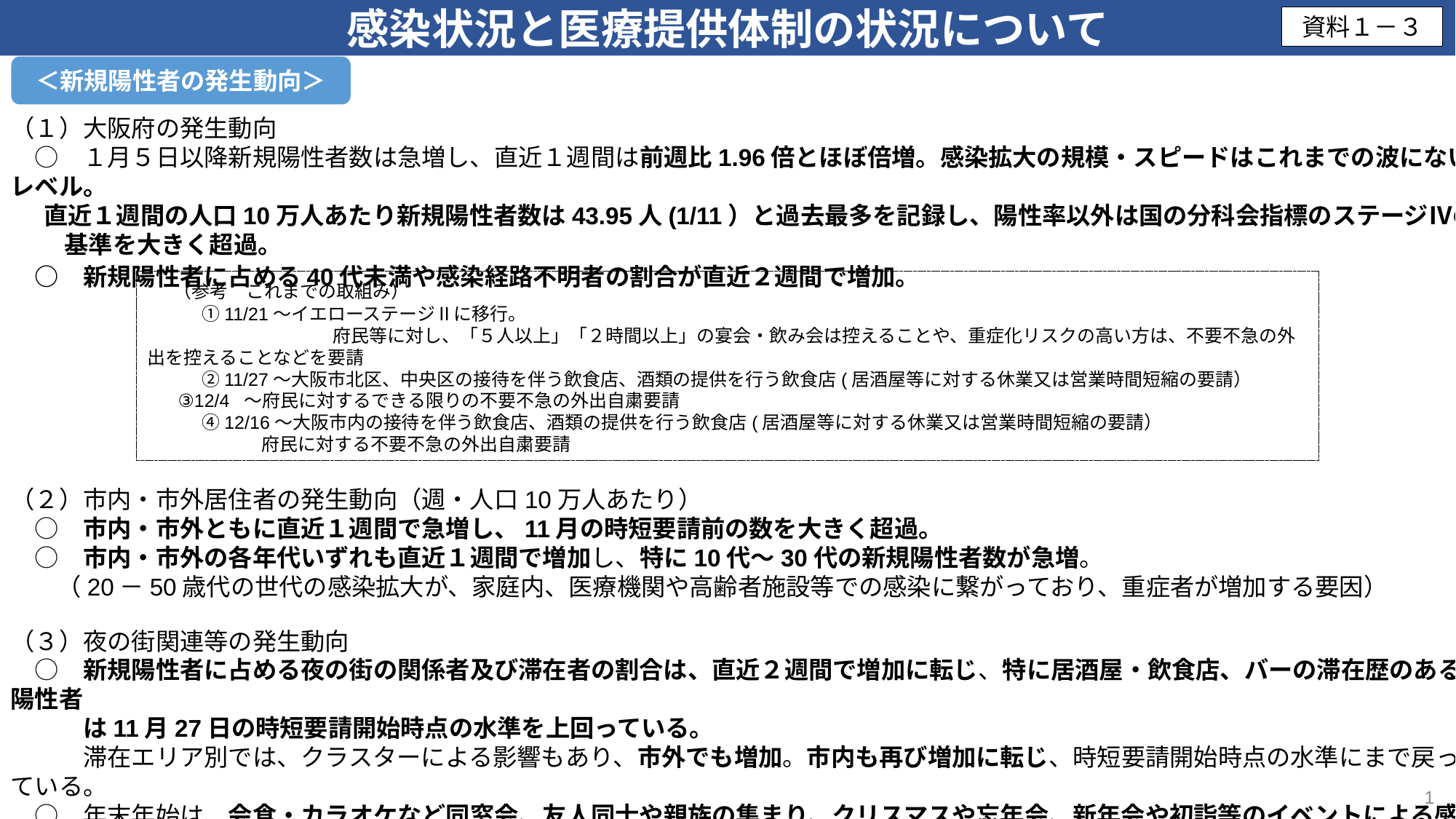

感染状況と医療提供体制の状況について
資料１－３
＜新規陽性者の発生動向＞

（１）大阪府の発生動向
　○　１月５日以降新規陽性者数は急増し、直近１週間は前週比1.96倍とほぼ倍増。感染拡大の規模・スピードはこれまでの波にないレベル。
     直近１週間の人口10万人あたり新規陽性者数は43.95人(1/11）と過去最多を記録し、陽性率以外は国の分科会指標のステージⅣの
　　 基準を大きく超過。
　○　新規陽性者に占める40代未満や感染経路不明者の割合が直近２週間で増加。

（２）市内・市外居住者の発生動向（週・人口10万人あたり）
　○　市内・市外ともに直近１週間で急増し、11月の時短要請前の数を大きく超過。
　○　市内・市外の各年代いずれも直近１週間で増加し、特に10代～30代の新規陽性者数が急増。
   　（20－50歳代の世代の感染拡大が、家庭内、医療機関や高齢者施設等での感染に繋がっており、重症者が増加する要因）

（３）夜の街関連等の発生動向
　○　新規陽性者に占める夜の街の関係者及び滞在者の割合は、直近２週間で増加に転じ、特に居酒屋・飲食店、バーの滞在歴のある陽性者
　　　は11月27日の時短要請開始時点の水準を上回っている。
　　　滞在エリア別では、クラスターによる影響もあり、市外でも増加。市内も再び増加に転じ、時短要請開始時点の水準にまで戻っている。
　○　年末年始は、会食・カラオケなど同窓会、友人同士や親族の集まり、クリスマスや忘年会、新年会や初詣等のイベントによる感染が推定される
　　　事例が数多く確認。

　 （参考　これまでの取組み）
　　　①11/21～イエローステージⅡに移行。
　　　　　　　　　　 府民等に対し、「５人以上」「２時間以上」の宴会・飲み会は控えることや、重症化リスクの高い方は、不要不急の外出を控えることなどを要請
　　　②11/27～大阪市北区、中央区の接待を伴う飲食店、酒類の提供を行う飲食店(居酒屋等に対する休業又は営業時間短縮の要請）
      ③12/4  ～府民に対するできる限りの不要不急の外出自粛要請
　　　④12/16～大阪市内の接待を伴う飲食店、酒類の提供を行う飲食店(居酒屋等に対する休業又は営業時間短縮の要請）
　　　               府民に対する不要不急の外出自粛要請
1